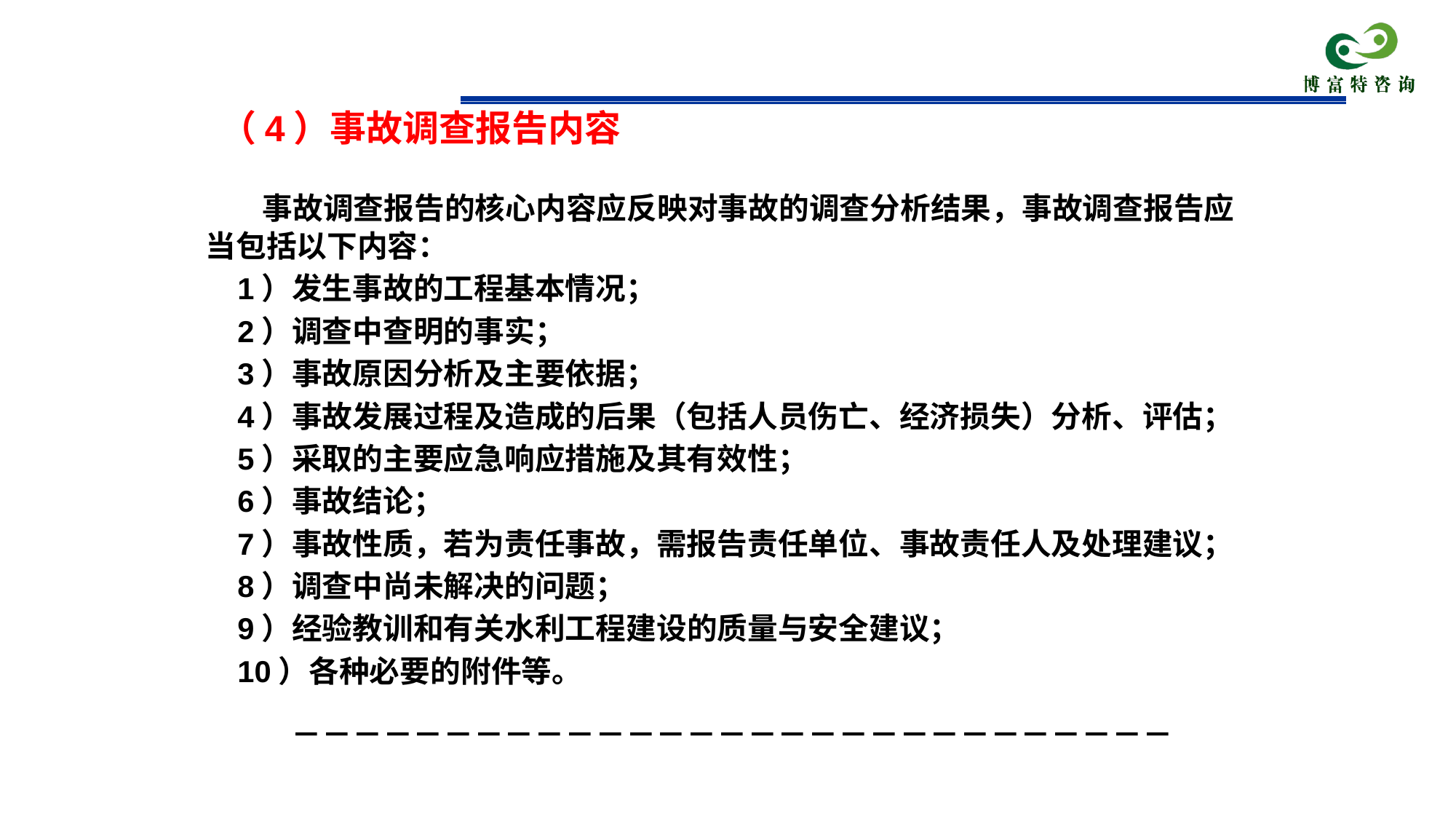

（4）事故调查报告内容
  事故调查报告的核心内容应反映对事故的调查分析结果，事故调查报告应当包括以下内容：
1）发生事故的工程基本情况；
2）调查中查明的事实；
3）事故原因分析及主要依据；
4）事故发展过程及造成的后果（包括人员伤亡、经济损失）分析、评估；
5）采取的主要应急响应措施及其有效性；
6）事故结论；
7）事故性质，若为责任事故，需报告责任单位、事故责任人及处理建议；
8）调查中尚未解决的问题；
9）经验教训和有关水利工程建设的质量与安全建议；
10）各种必要的附件等。
－－－－－－－－－－－－－－－－－－－－－－－－－－－－－